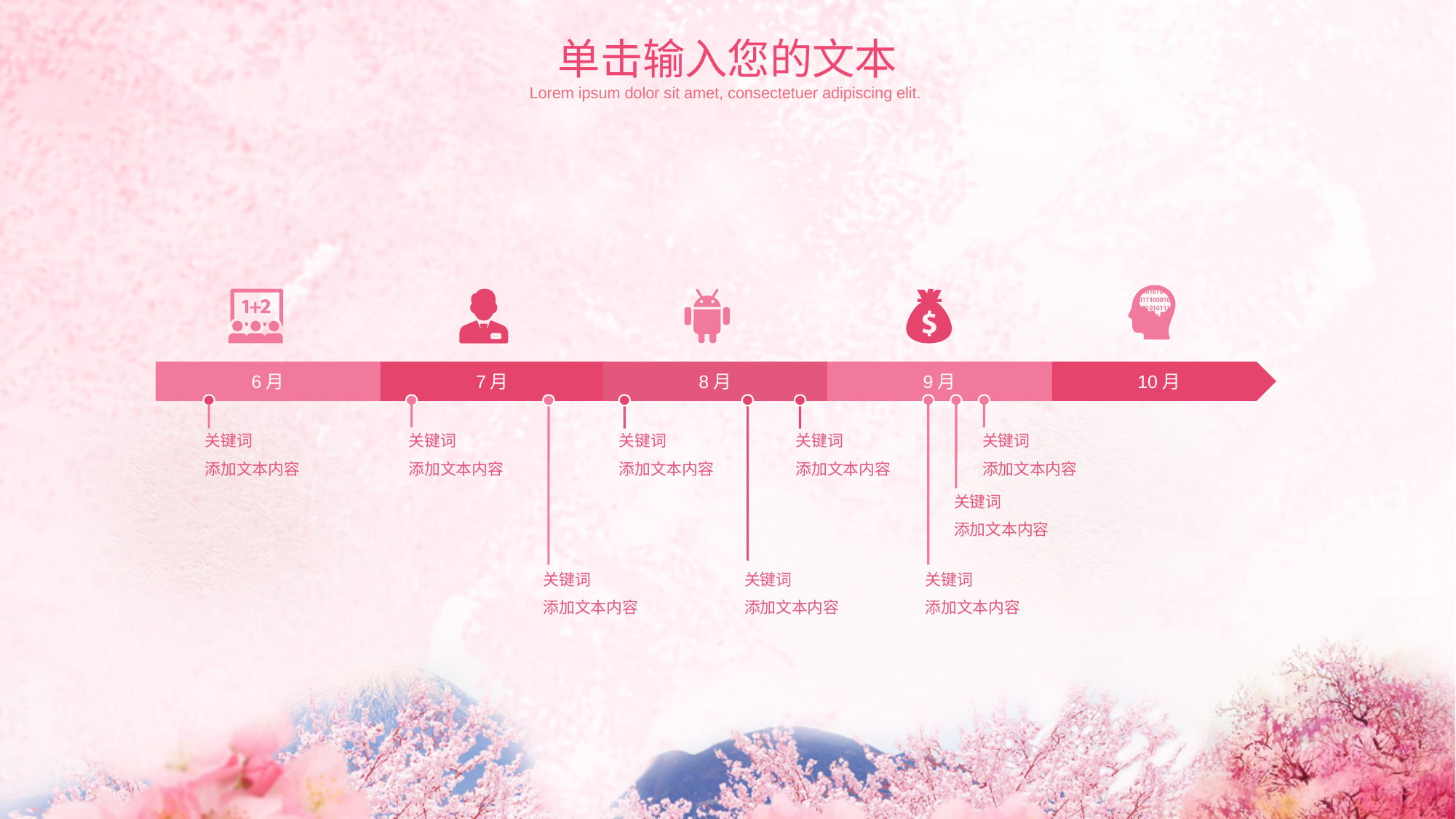

单击输入您的文本
Lorem ipsum dolor sit amet, consectetuer adipiscing elit.

6月
7月
8月
9月
10月

关键词
添加文本内容
关键词
添加文本内容
关键词
添加文本内容
关键词
添加文本内容
关键词
添加文本内容
关键词
添加文本内容
关键词
添加文本内容
关键词
添加文本内容
关键词
添加文本内容